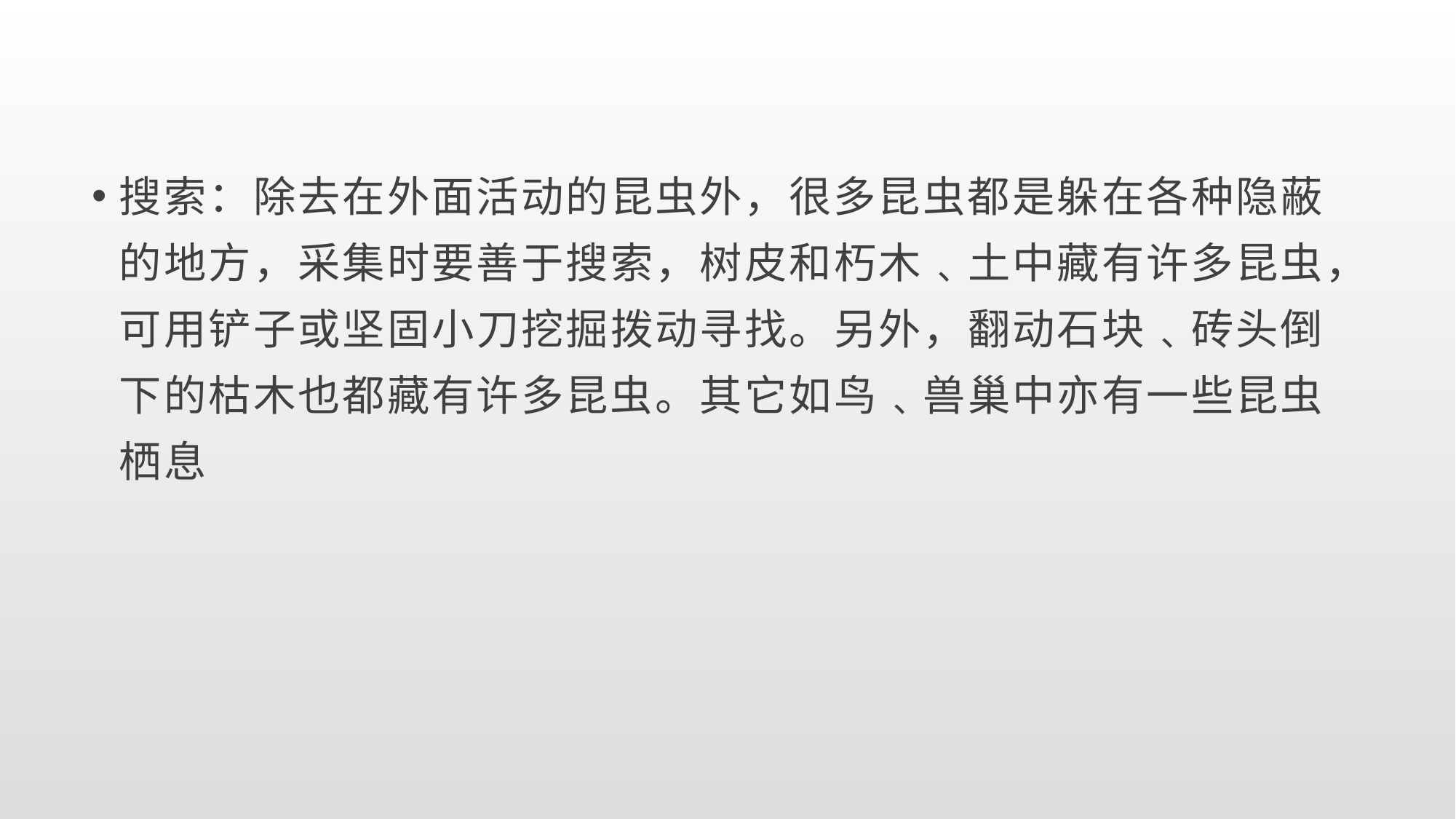

#
搜索：除去在外面活动的昆虫外，很多昆虫都是躲在各种隐蔽的地方，采集时要善于搜索，树皮和朽木﹑土中藏有许多昆虫，可用铲子或坚固小刀挖掘拨动寻找。另外，翻动石块﹑砖头倒下的枯木也都藏有许多昆虫。其它如鸟﹑兽巢中亦有一些昆虫栖息